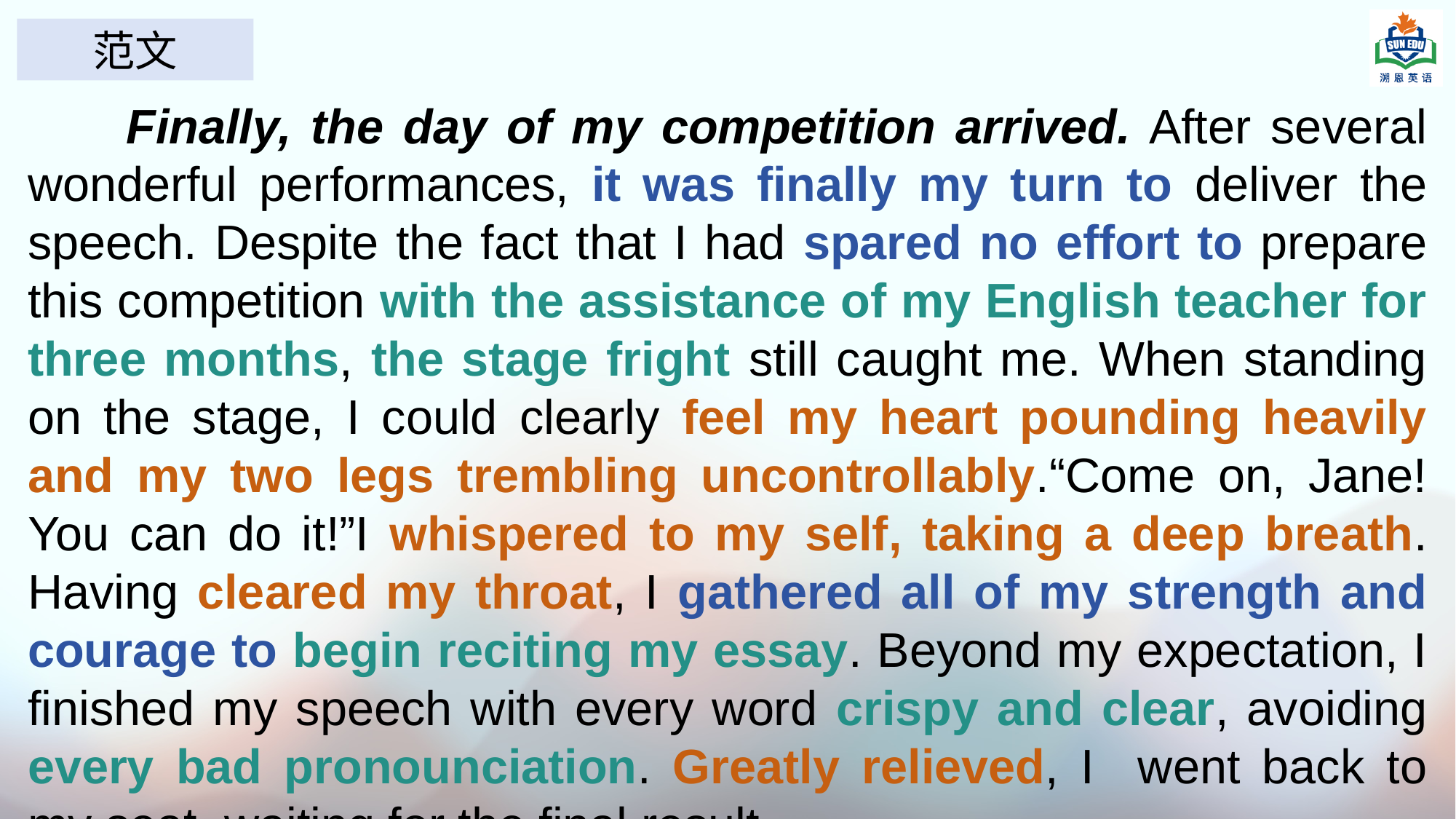

范文
     Finally, the day of my competition arrived. After several wonderful performances, it was finally my turn to deliver the speech. Despite the fact that I had spared no effort to prepare this competition with the assistance of my English teacher for three months, the stage fright still caught me. When standing on the stage, I could clearly feel my heart pounding heavily and my two legs trembling uncontrollably.“Come on, Jane! You can do it!”I whispered to my self, taking a deep breath. Having cleared my throat, I gathered all of my strength and courage to begin reciting my essay. Beyond my expectation, I finished my speech with every word crispy and clear, avoiding every bad pronounciation. Greatly relieved, I  went back to my seat, waiting for the final result.